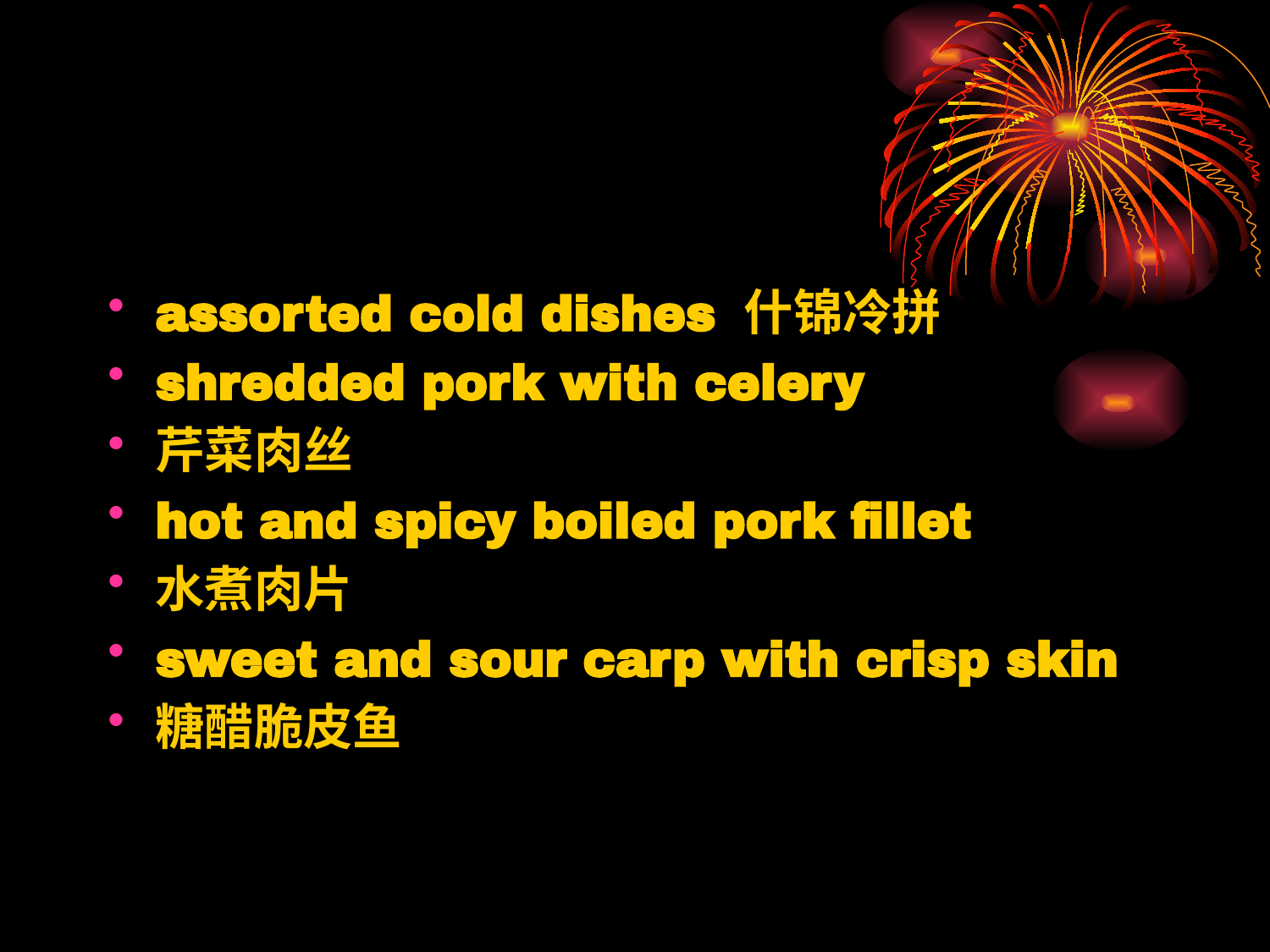

assorted cold dishes 什锦冷拼
shredded pork with celery
芹菜肉丝
hot and spicy boiled pork fillet
水煮肉片
sweet and sour carp with crisp skin
糖醋脆皮鱼